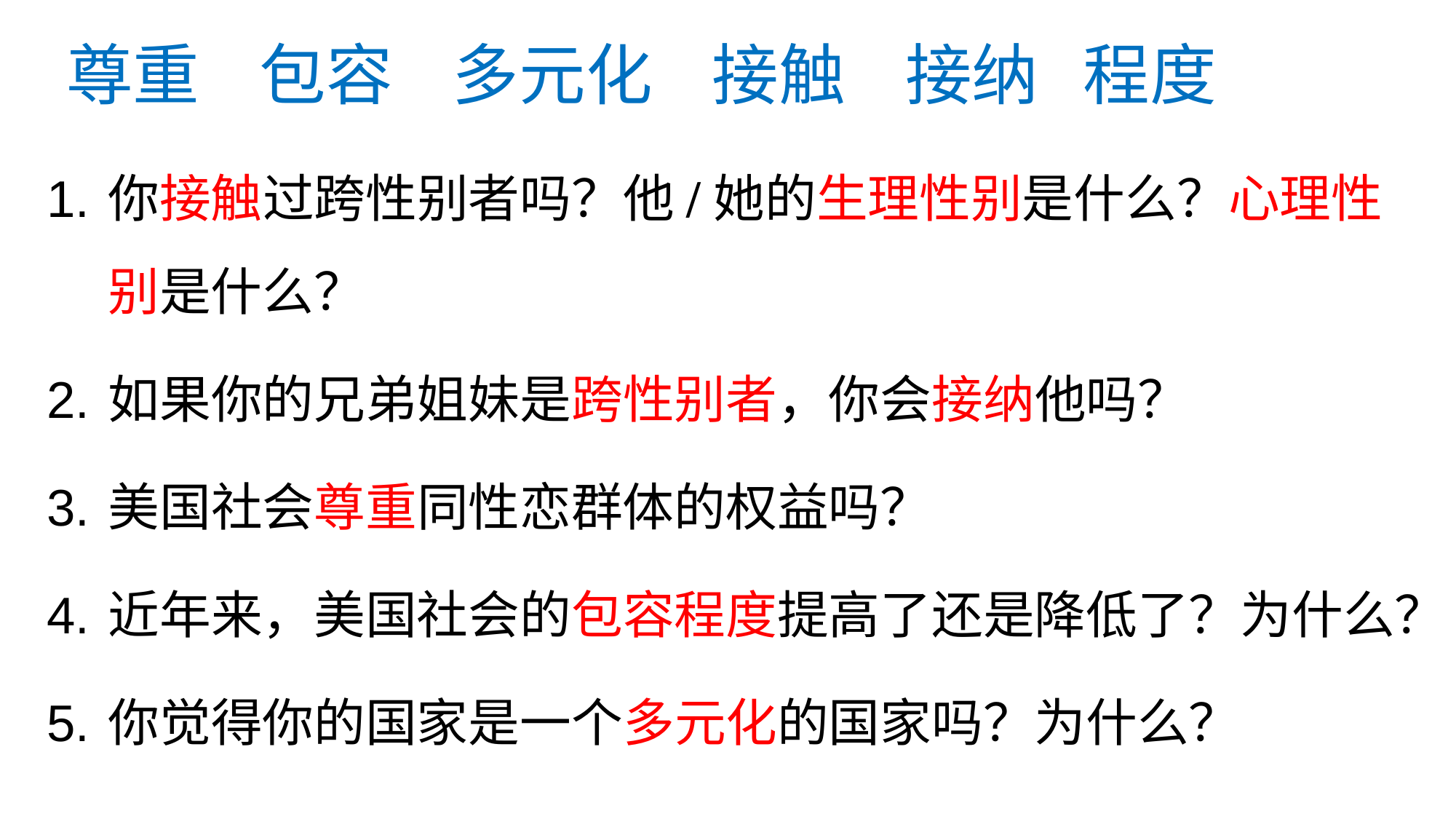

# 尊重    包容    多元化    接触    接纳   程度
你接触过跨性别者吗？他/她的生理性别是什么？心理性别是什么？
如果你的兄弟姐妹是跨性别者，你会接纳他吗？
美国社会尊重同性恋群体的权益吗？
近年来，美国社会的包容程度提高了还是降低了？为什么？
你觉得你的国家是一个多元化的国家吗？为什么？